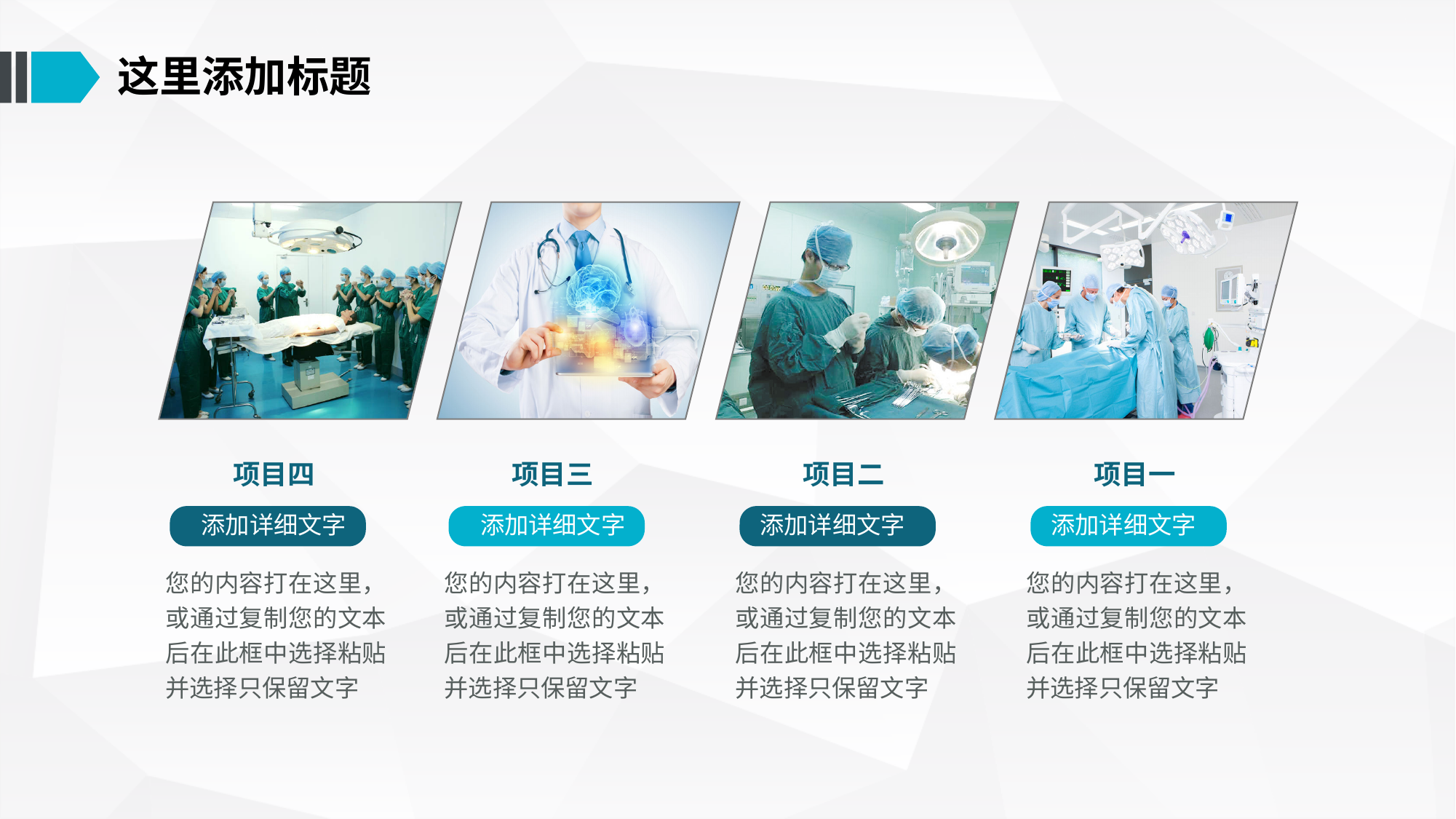

这里添加标题

项目四
项目三
项目二
项目一

添加详细文字

添加详细文字

添加详细文字

添加详细文字
您的内容打在这里，或通过复制您的文本后在此框中选择粘贴并选择只保留文字
您的内容打在这里，或通过复制您的文本后在此框中选择粘贴并选择只保留文字
您的内容打在这里，或通过复制您的文本后在此框中选择粘贴并选择只保留文字
您的内容打在这里，或通过复制您的文本后在此框中选择粘贴并选择只保留文字